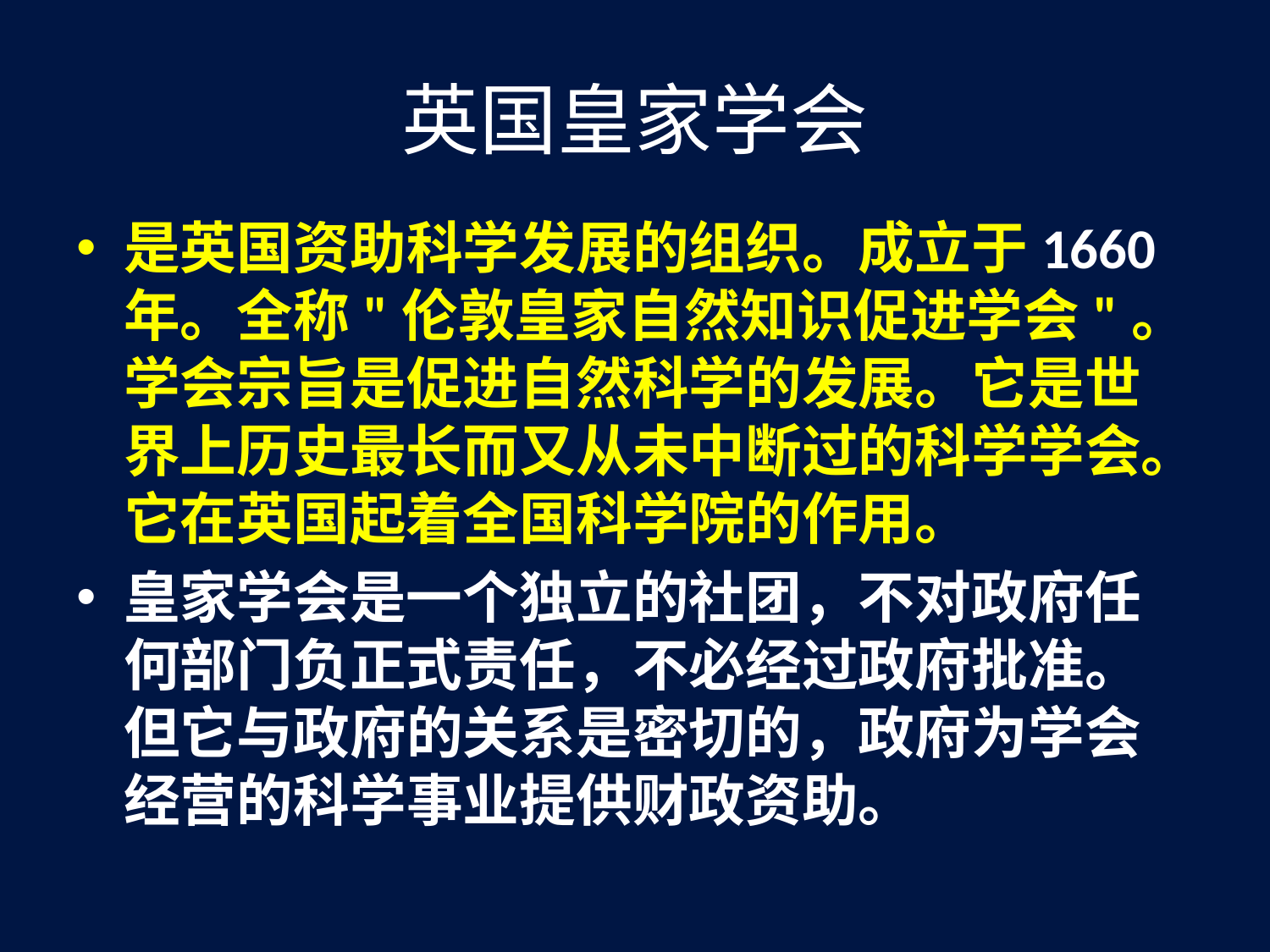

# 英国皇家学会
是英国资助科学发展的组织。成立于1660年。全称"伦敦皇家自然知识促进学会"。学会宗旨是促进自然科学的发展。它是世界上历史最长而又从未中断过的科学学会。它在英国起着全国科学院的作用。
皇家学会是一个独立的社团，不对政府任何部门负正式责任，不必经过政府批准。但它与政府的关系是密切的，政府为学会经营的科学事业提供财政资助。